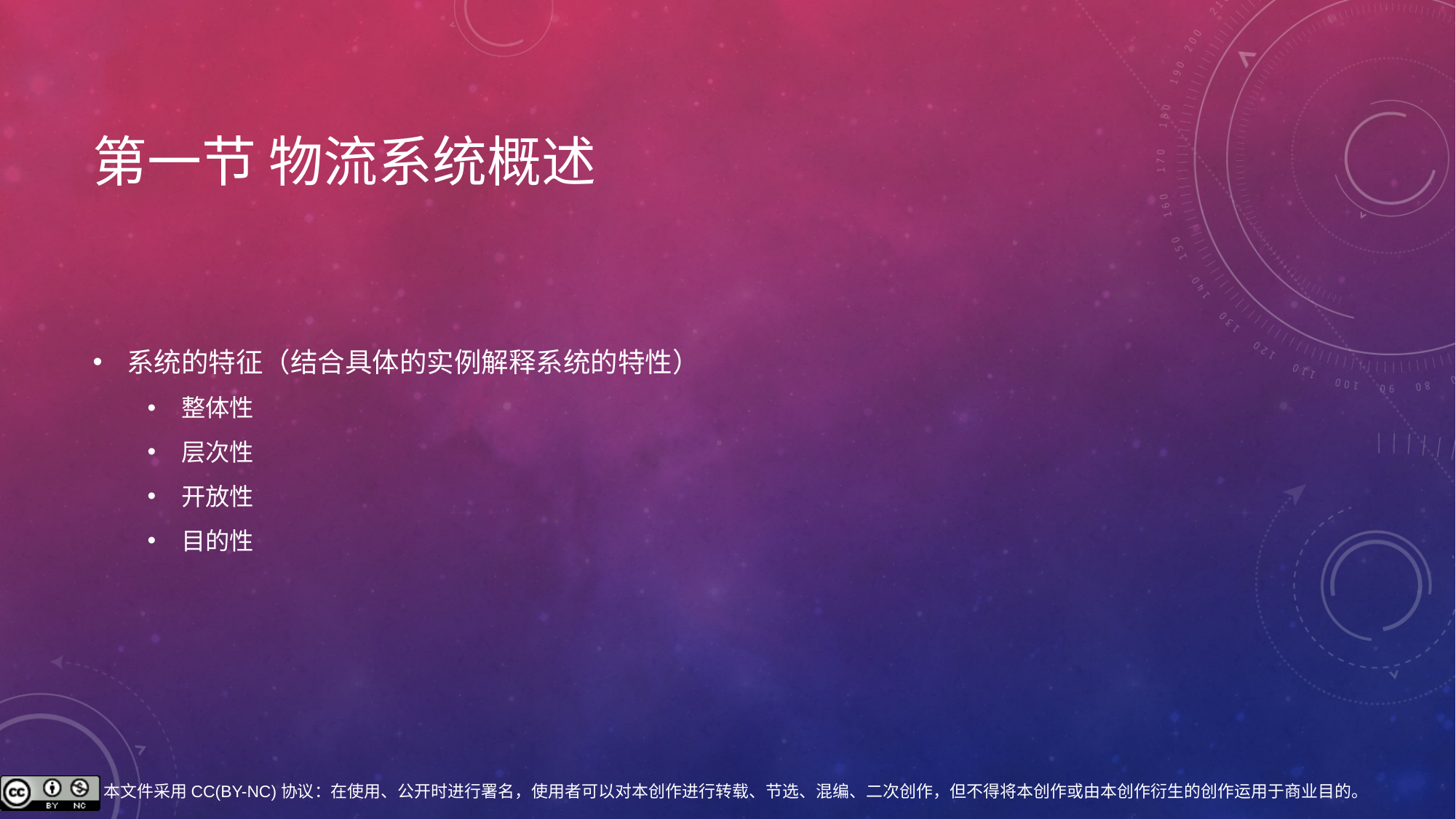

# 第一节 物流系统概述
系统的特征（结合具体的实例解释系统的特性）
整体性
层次性
开放性
目的性